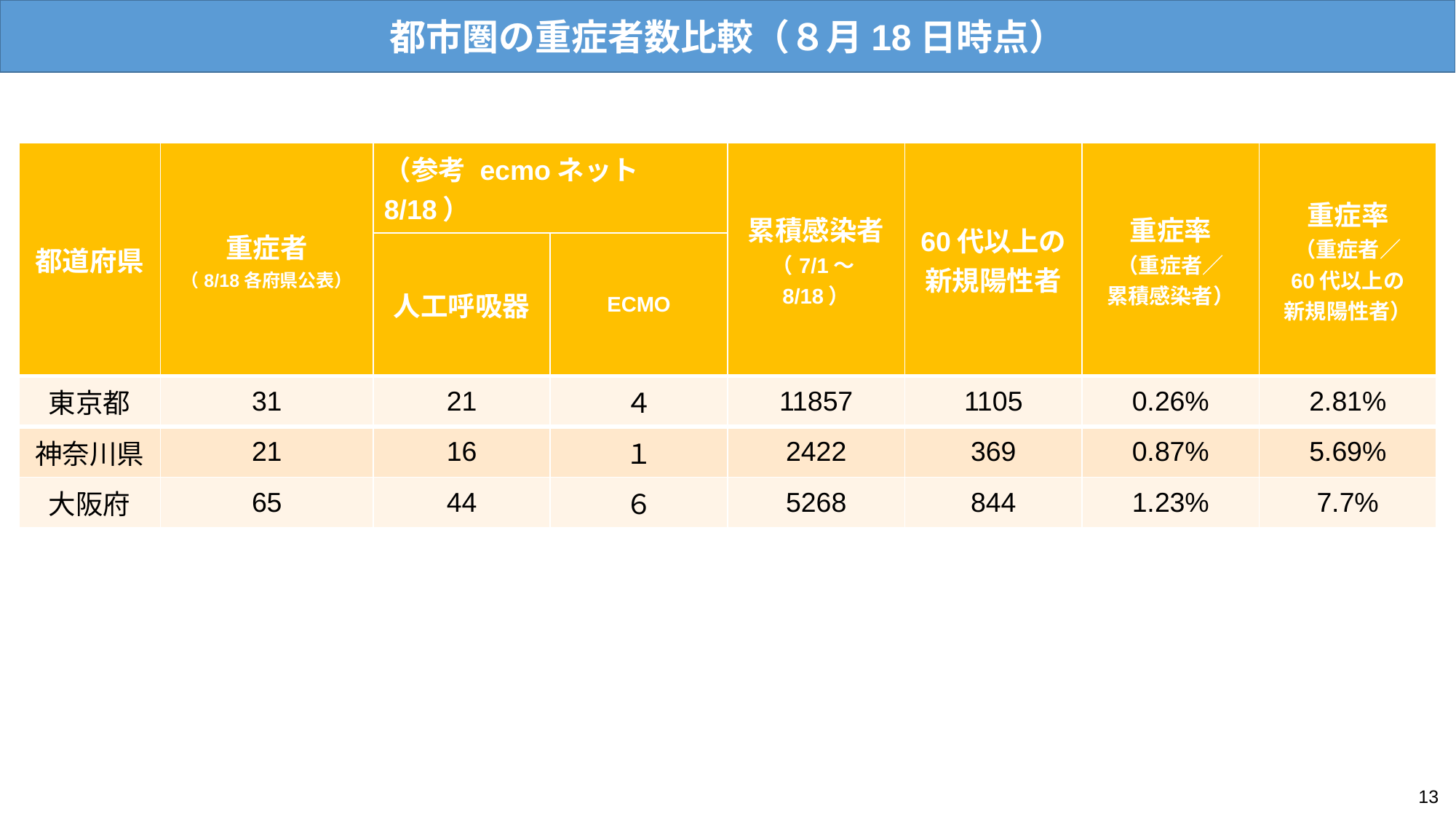

都市圏の重症者数比較（８月18日時点）
| 都道府県 | 重症者 （8/18各府県公表） | （参考 ecmoネット8/18） |  | 累積感染者 （7/1～8/18） | 60代以上の新規陽性者 | 重症率 （重症者／ 累積感染者） | 重症率 （重症者／ 60代以上の 新規陽性者） |
| --- | --- | --- | --- | --- | --- | --- | --- |
|  |  | 人工呼吸器 | ECMO |  |  |  |  |
| 東京都 | 31 | 21 | ４ | 11857 | 1105 | 0.26% | 2.81% |
| 神奈川県 | 21 | 16 | １ | 2422 | 369 | 0.87% | 5.69% |
| 大阪府 | 65 | 44 | ６ | 5268 | 844 | 1.23% | 7.7% |
13